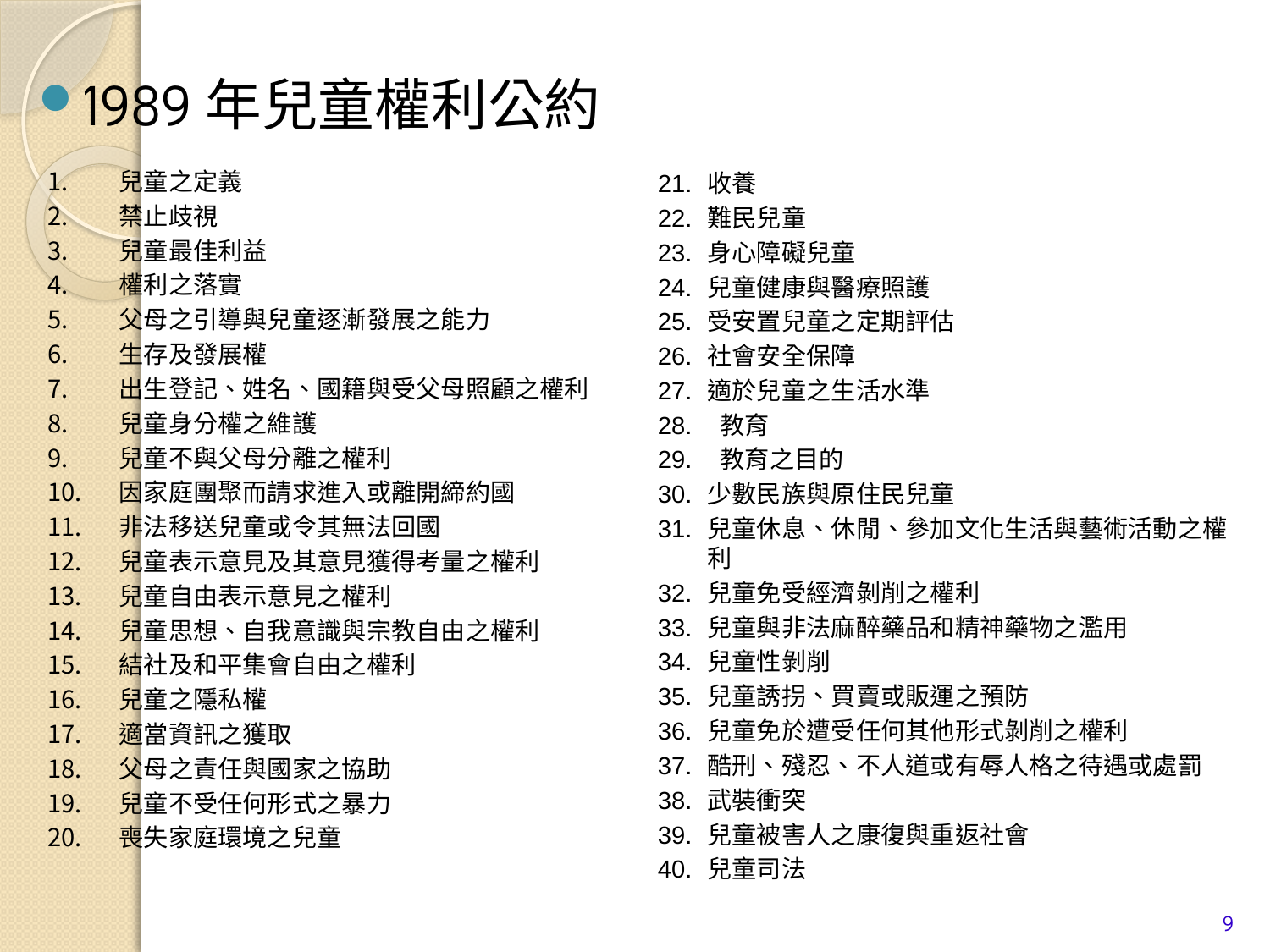

1989年兒童權利公約

兒童之定義
禁止歧視
兒童最佳利益
權利之落實
父母之引導與兒童逐漸發展之能力
生存及發展權
出生登記、姓名、國籍與受父母照顧之權利
兒童身分權之維護
兒童不與父母分離之權利
因家庭團聚而請求進入或離開締約國
非法移送兒童或令其無法回國
兒童表示意見及其意見獲得考量之權利
兒童自由表示意見之權利
兒童思想、自我意識與宗教自由之權利
結社及和平集會自由之權利
兒童之隱私權
適當資訊之獲取
父母之責任與國家之協助
兒童不受任何形式之暴力
喪失家庭環境之兒童
21. 	收養
22. 	難民兒童
23. 	身心障礙兒童
24. 	兒童健康與醫療照護
25. 	受安置兒童之定期評估
26. 	社會安全保障
27. 	適於兒童之生活水準
28.	 教育
29.	 教育之目的
30. 	少數民族與原住民兒童
31. 	兒童休息、休閒、參加文化生活與藝術活動之權利
32. 	兒童免受經濟剝削之權利
33. 	兒童與非法麻醉藥品和精神藥物之濫用
34. 	兒童性剝削
35. 	兒童誘拐、買賣或販運之預防
36. 	兒童免於遭受任何其他形式剝削之權利
37. 	酷刑、殘忍、不人道或有辱人格之待遇或處罰
38.	武裝衝突
39. 	兒童被害人之康復與重返社會
40. 	兒童司法
9